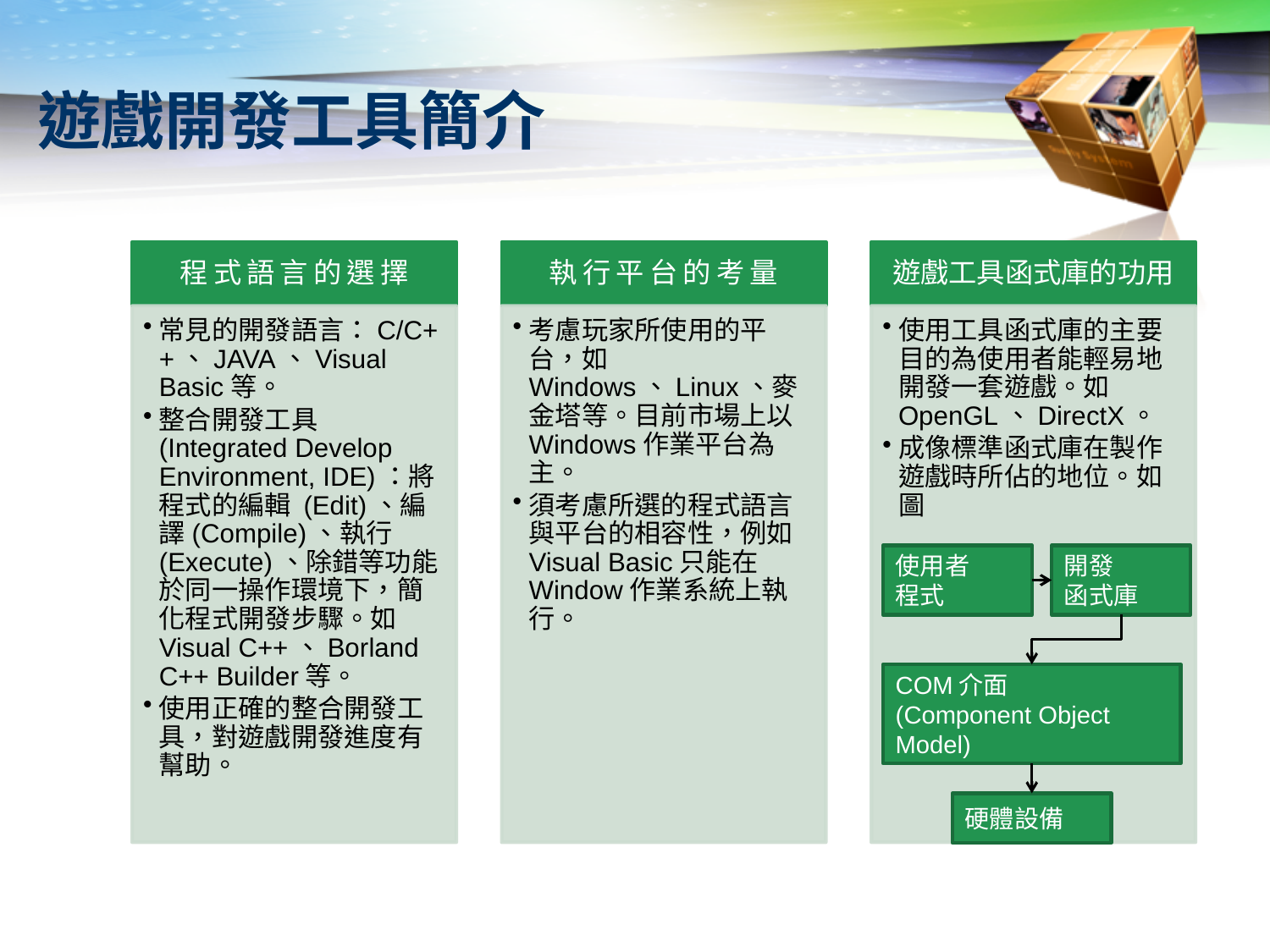

# 遊戲開發工具簡介
程式語言的選擇
常見的開發語言：C/C++、JAVA、Visual Basic等。
整合開發工具(Integrated Develop Environment, IDE)：將程式的編輯 (Edit)、編譯(Compile)、執行(Execute)、除錯等功能於同一操作環境下，簡化程式開發步驟。如Visual C++、Borland C++ Builder等。
使用正確的整合開發工具，對遊戲開發進度有幫助。
執行平台的考量
考慮玩家所使用的平台，如Windows、Linux、麥金塔等。目前市場上以Windows作業平台為主。
須考慮所選的程式語言與平台的相容性，例如Visual Basic只能在Window作業系統上執行。
遊戲工具函式庫的功用
使用工具函式庫的主要目的為使用者能輕易地開發一套遊戲。如OpenGL、DirectX。
成像標準函式庫在製作遊戲時所佔的地位。如圖
使用者
程式
開發
函式庫
COM介面
(Component Object Model)
硬體設備